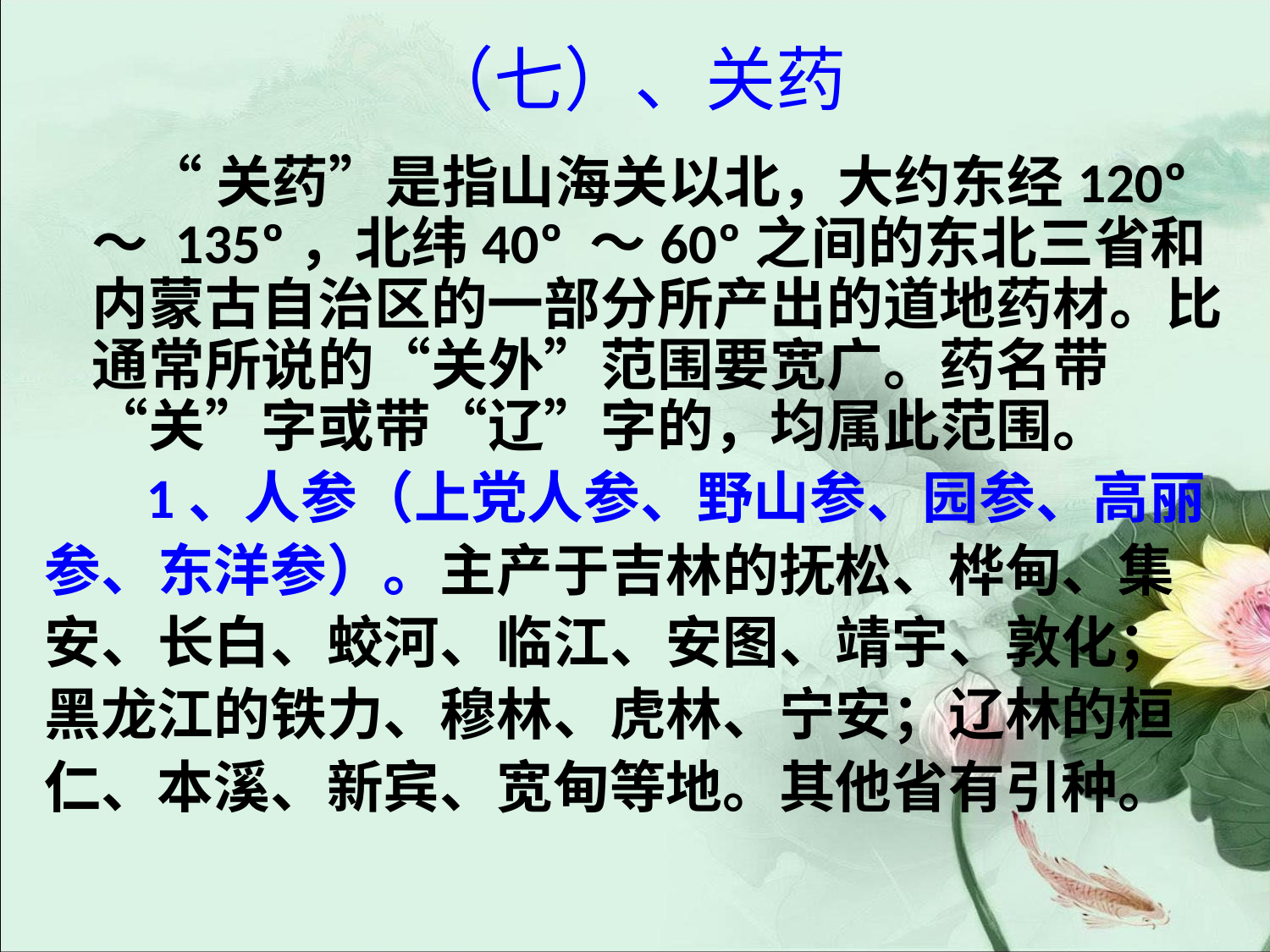

# （七）、关药
        “关药”是指山海关以北，大约东经120º～ 135º，北纬40º ～60º之间的东北三省和内蒙古自治区的一部分所产出的道地药材。比通常所说的“关外”范围要宽广。药名带“关”字或带“辽”字的，均属此范围。
        1、人参（上党人参、野山参、园参、高丽
参、东洋参）。主产于吉林的抚松、桦甸、集
安、长白、蛟河、临江、安图、靖宇、敦化；
黑龙江的铁力、穆林、虎林、宁安；辽林的桓
仁、本溪、新宾、宽甸等地。其他省有引种。